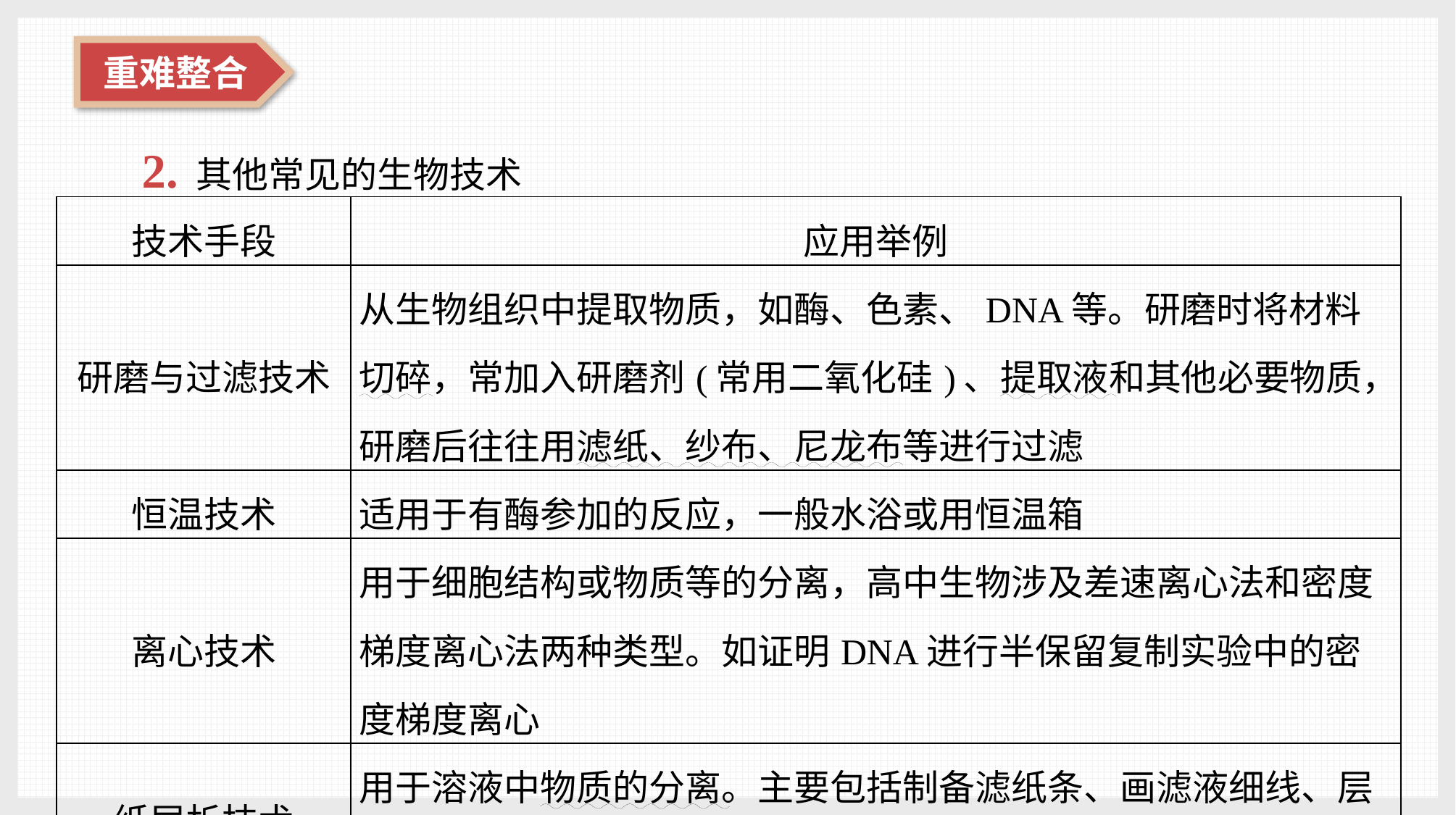

2. 其他常见的生物技术
| 技术手段 | 应用举例 |
| --- | --- |
| 研磨与过滤技术 | 从生物组织中提取物质，如酶、色素、DNA等。研磨时将材料切碎，常加入研磨剂(常用二氧化硅)、提取液和其他必要物质，研磨后往往用滤纸、纱布、尼龙布等进行过滤 |
| 恒温技术 | 适用于有酶参加的反应，一般水浴或用恒温箱 |
| 离心技术 | 用于细胞结构或物质等的分离，高中生物涉及差速离心法和密度梯度离心法两种类型。如证明DNA进行半保留复制实验中的密度梯度离心 |
| 纸层析技术 | 用于溶液中物质的分离。主要包括制备滤纸条、画滤液细线、层析分离等 |